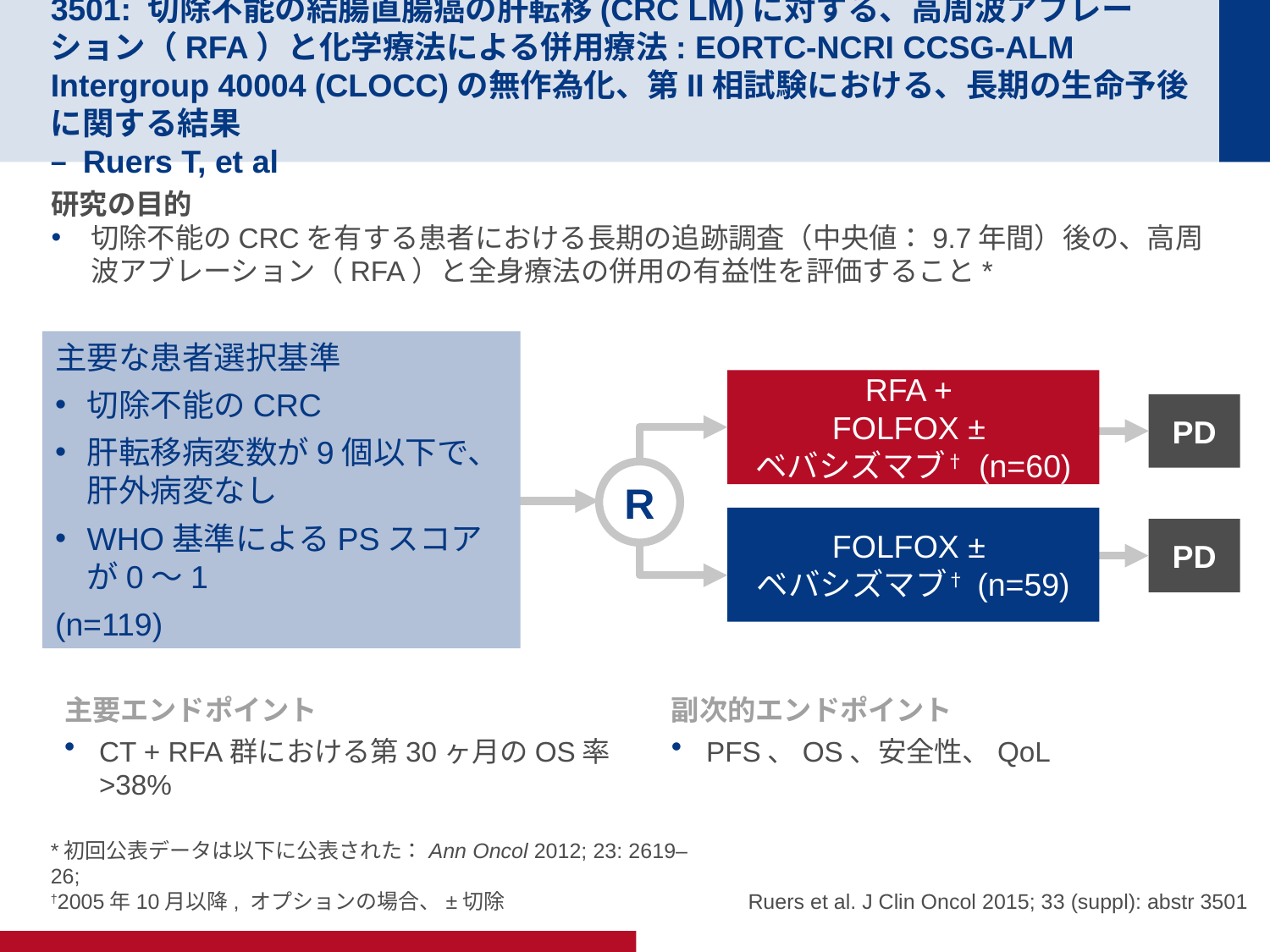

# 3501: 切除不能の結腸直腸癌の肝転移(CRC LM)に対する、高周波アブレーション（RFA）と化学療法による併用療法: EORTC-NCRI CCSG-ALM Intergroup 40004 (CLOCC)の無作為化、第II相試験における、長期の生命予後に関する結果 – Ruers T, et al
研究の目的
切除不能のCRCを有する患者における長期の追跡調査（中央値：9.7年間）後の、高周波アブレーション（RFA）と全身療法の併用の有益性を評価すること*

主要な患者選択基準
切除不能のCRC
肝転移病変数が9個以下で、
肝外病変なし
WHO基準によるPSスコアが0～1
(n=119)
RFA +
FOLFOX ±
ベバシズマブ† (n=60)
PD
R
FOLFOX ±
ベバシズマブ† (n=59)
PD
主要エンドポイント
CT + RFA群における第30ヶ月のOS率>38%
副次的エンドポイント
PFS、OS、安全性、QoL
*初回公表データは以下に公表された：Ann Oncol 2012; 23: 2619–26;
†2005年10月以降, オプションの場合、±切除
Ruers et al. J Clin Oncol 2015; 33 (suppl): abstr 3501